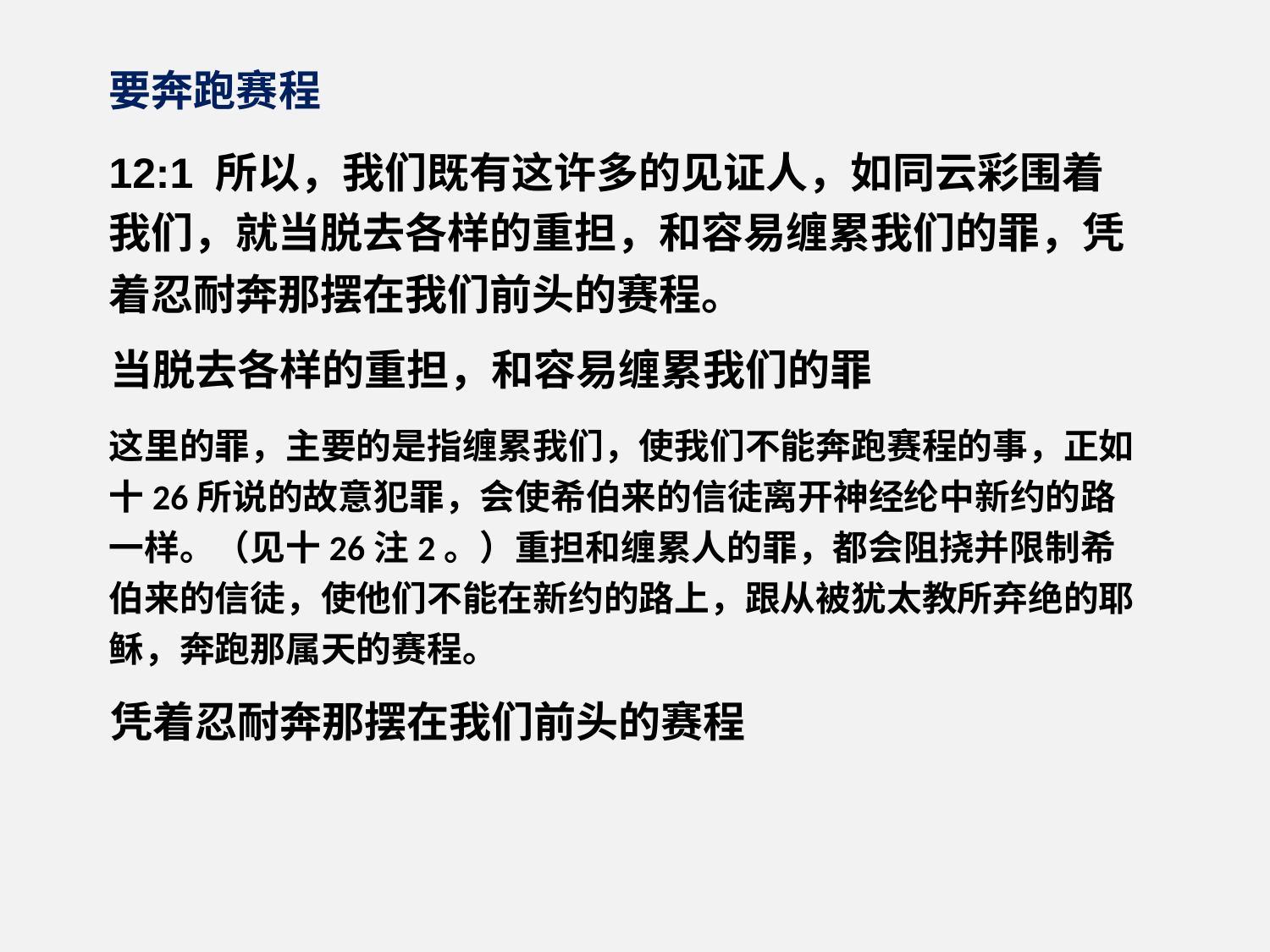

要奔跑赛程
12:1 所以，我们既有这许多的见证人，如同云彩围着我们，就当脱去各样的重担，和容易缠累我们的罪，凭着忍耐奔那摆在我们前头的赛程。
当脱去各样的重担，和容易缠累我们的罪
这里的罪，主要的是指缠累我们，使我们不能奔跑赛程的事，正如十26所说的故意犯罪，会使希伯来的信徒离开神经纶中新约的路一样。（见十26注2。）重担和缠累人的罪，都会阻挠并限制希伯来的信徒，使他们不能在新约的路上，跟从被犹太教所弃绝的耶稣，奔跑那属天的赛程。
凭着忍耐奔那摆在我们前头的赛程